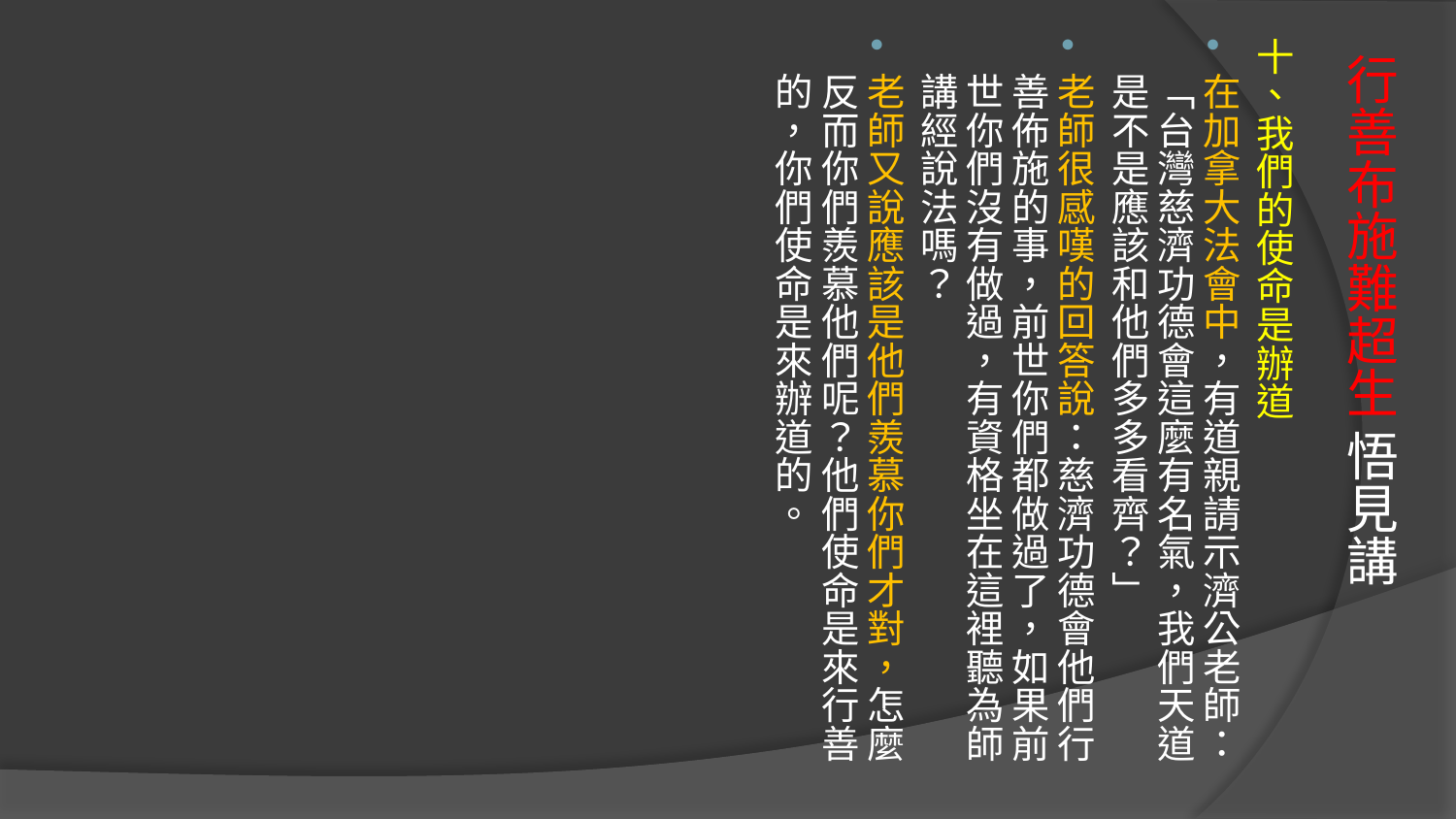

十、我們的使命是辦道
在加拿大法會中，有道親請示濟公老師：「台灣慈濟功德會這麼有名氣，我們天道是不是應該和他們多多看齊？」
老師很感嘆的回答說：慈濟功德會他們行善佈施的事，前世你們都做過了，如果前世你們沒有做過，有資格坐在這裡聽為師講經說法嗎？
老師又說應該是他們羨慕你們才對，怎麼反而你們羨慕他們呢？他們使命是來行善的，你們使命是來辦道的。

# 行善布施難超生 悟見講